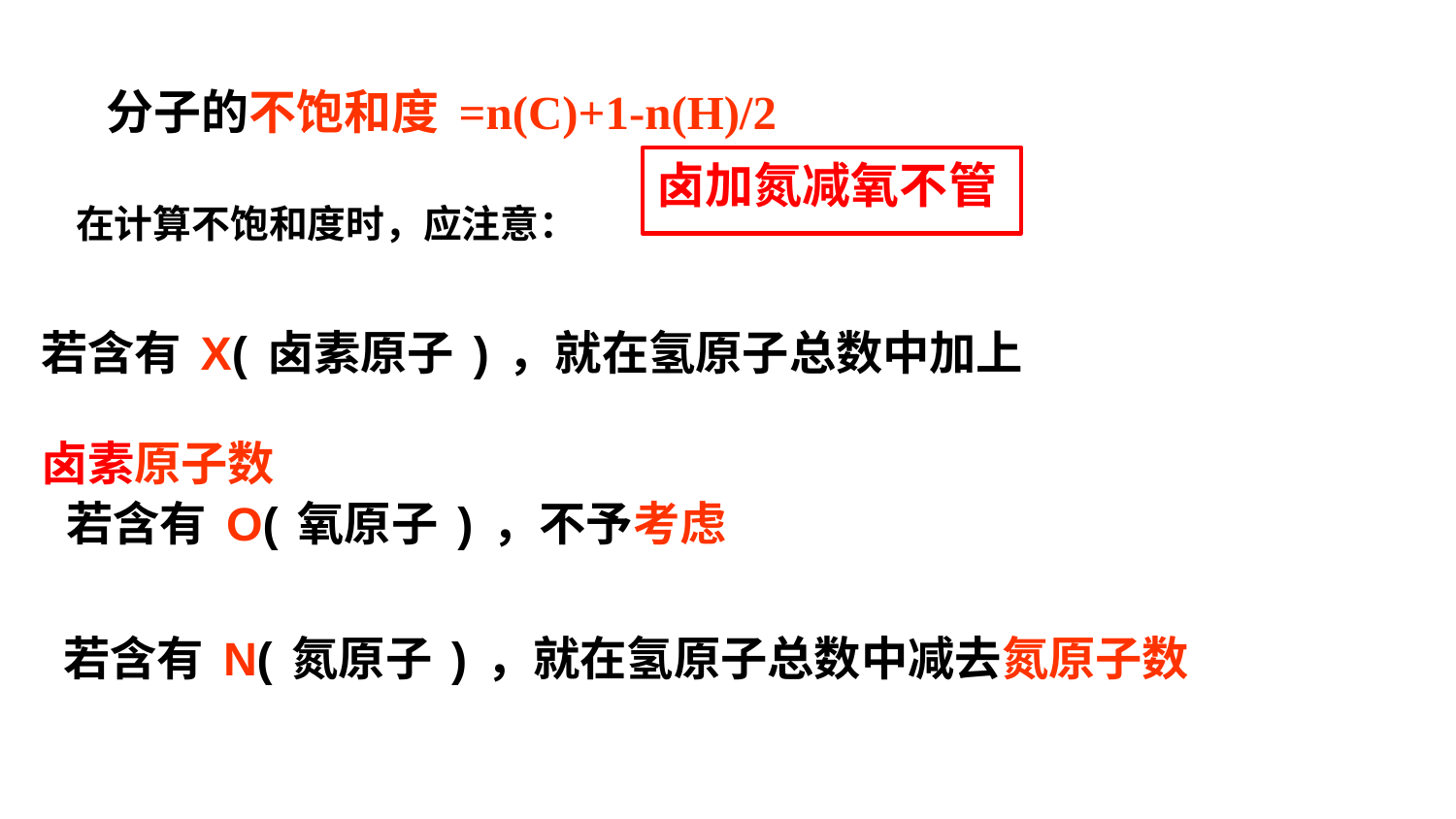

分子的不饱和度=n(C)+1-n(H)/2

卤加氮减氧不管
在计算不饱和度时，应注意：
若含有X(卤素原子)，就在氢原子总数中加上卤素原子数

若含有O(氧原子)，不予考虑

若含有N(氮原子)，就在氢原子总数中减去氮原子数